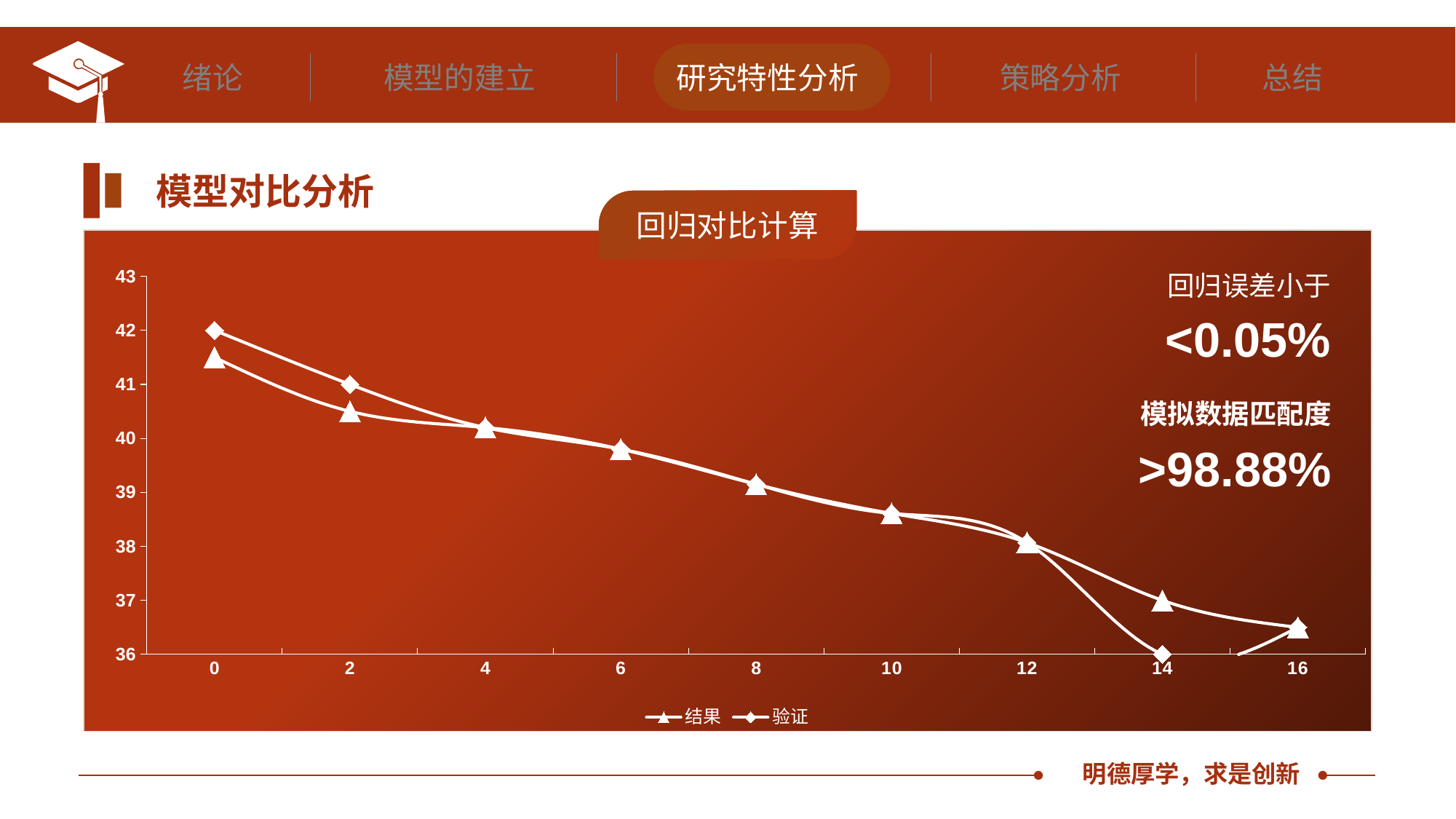

绪论
模型的建立
研究特性分析
策略分析
总结

模型对比分析

回归对比计算

### Chart

| Category | 结果 | 验证 |
|---|---|---|
| 0 | 41.5 | 42.0 |
| 2 | 40.5 | 41.0 |
| 4 | 40.2 | 40.2 |
| 6 | 39.8 | 39.8 |
| 8 | 39.15 | 39.15 |
| 10 | 38.61 | 38.61 |
| 12 | 38.07 | 38.07 |
| 14 | 37.0 | 36.0 |
| 16 | 36.5 | 36.5 |
回归误差小于
<0.05%
模拟数据匹配度
>98.88%